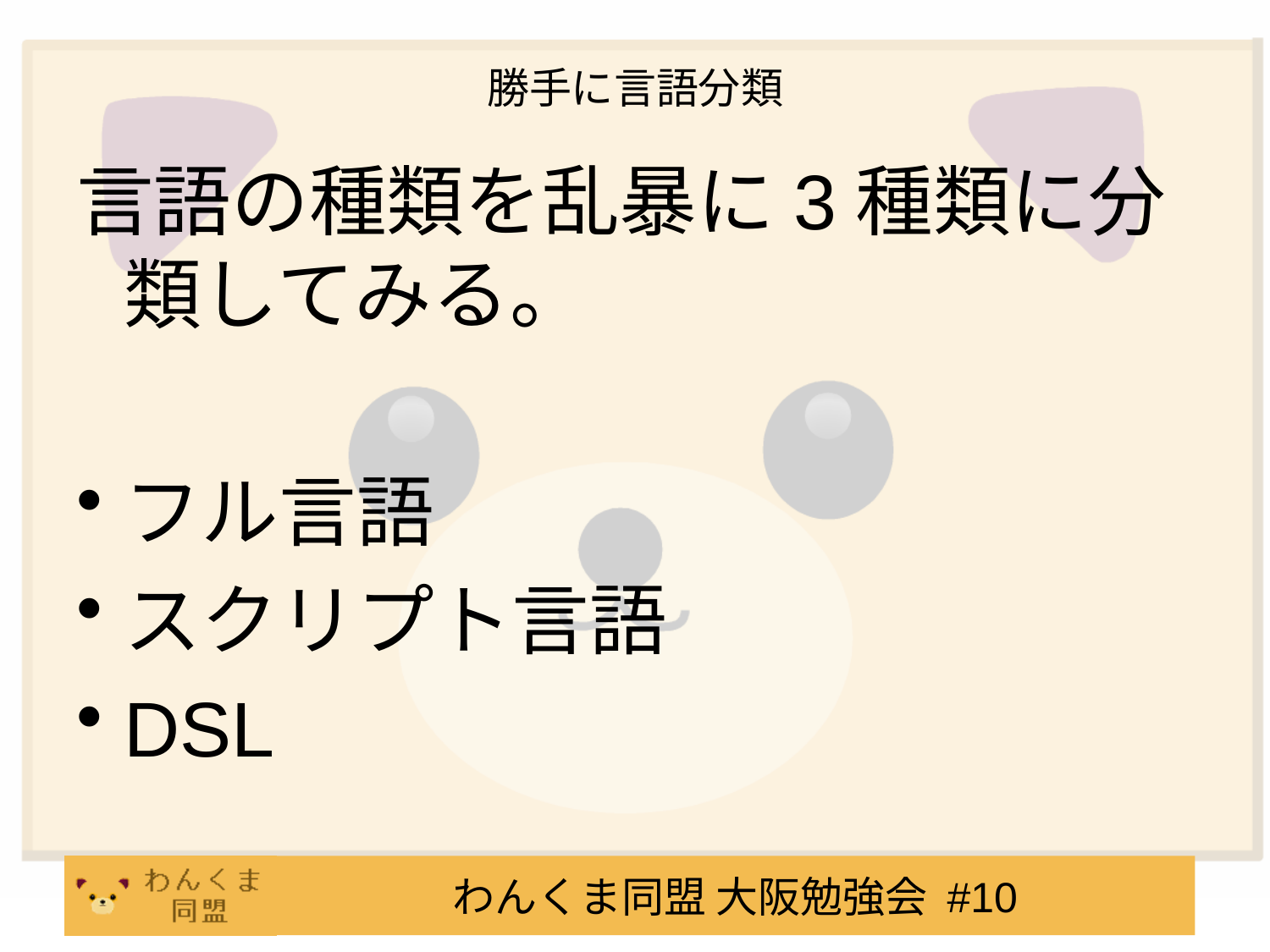

# 勝手に言語分類
言語の種類を乱暴に3種類に分類してみる。

フル言語
スクリプト言語
DSL